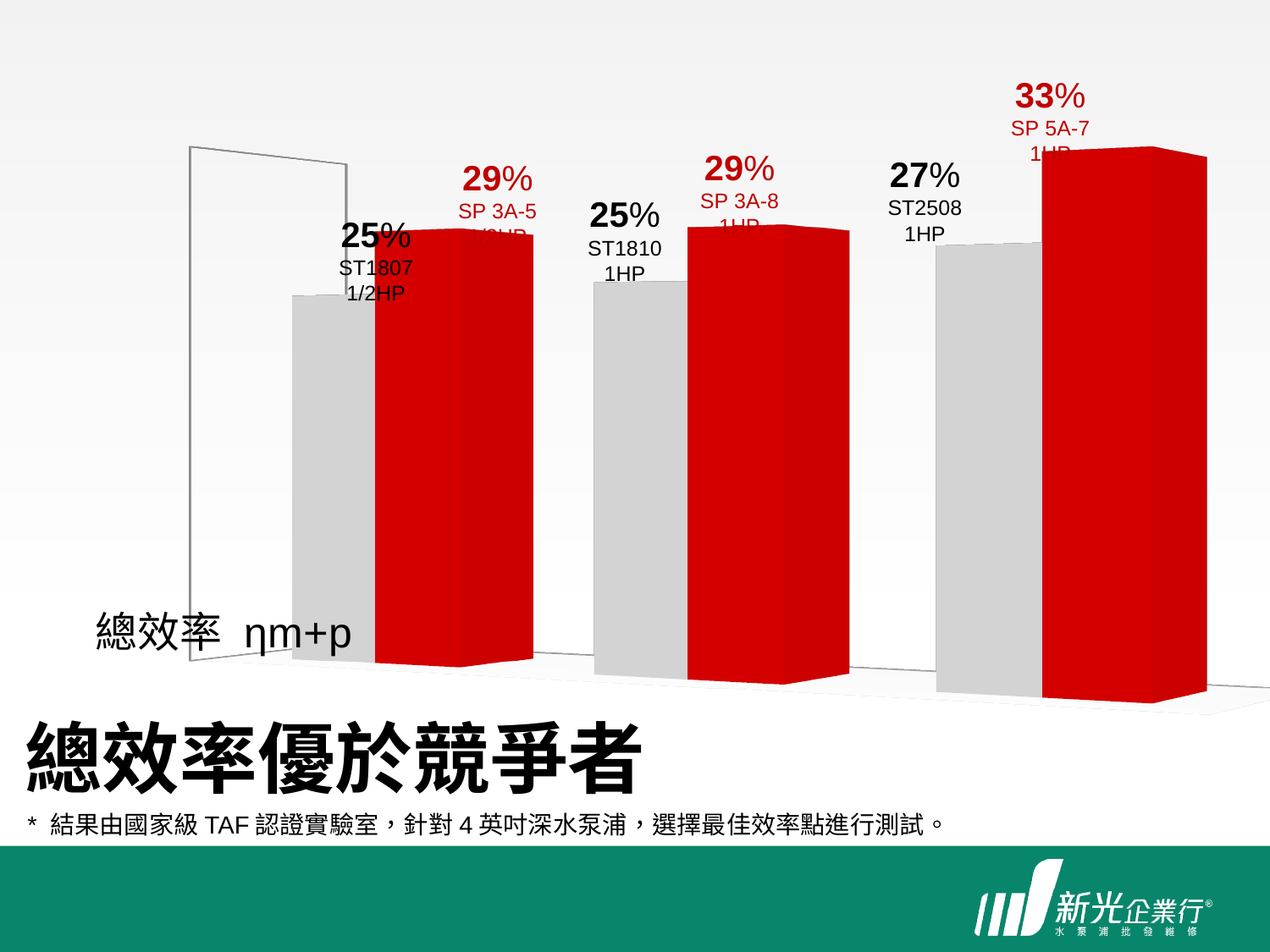

33%
SP 5A-7
1HP
29%
SP 3A-8
1HP
29%
SP 3A-5
1/2HP

[unsupported chart]

27%
ST2508
1HP
25%
ST1810
1HP
25%
ST1807
1/2HP
# 總效率優於競爭者
* 結果由國家級TAF認證實驗室，針對4英吋深水泵浦，選擇最佳效率點進行測試。